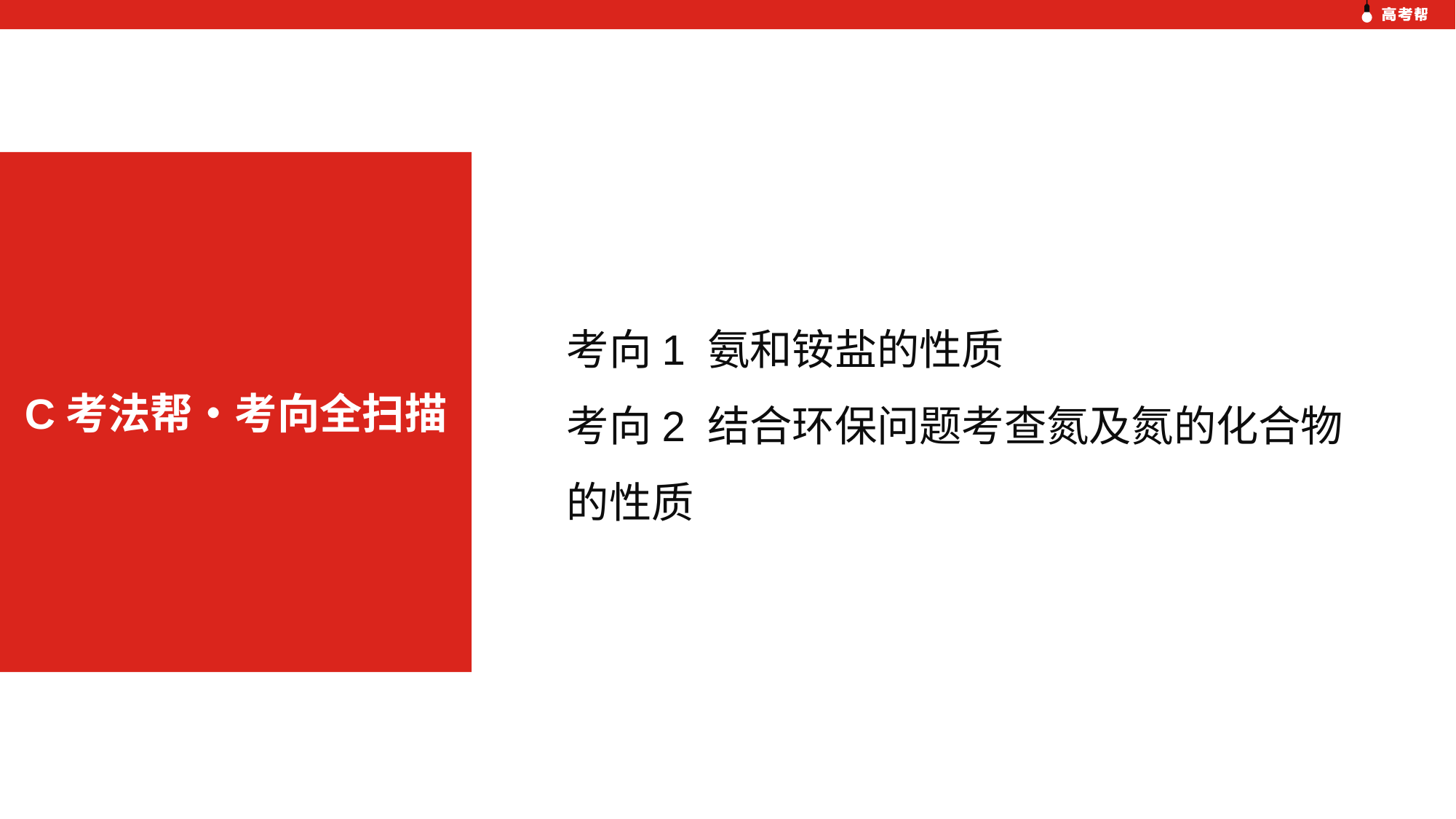

考向1 氨和铵盐的性质
考向2 结合环保问题考查氮及氮的化合物的性质
C考法帮•考向全扫描